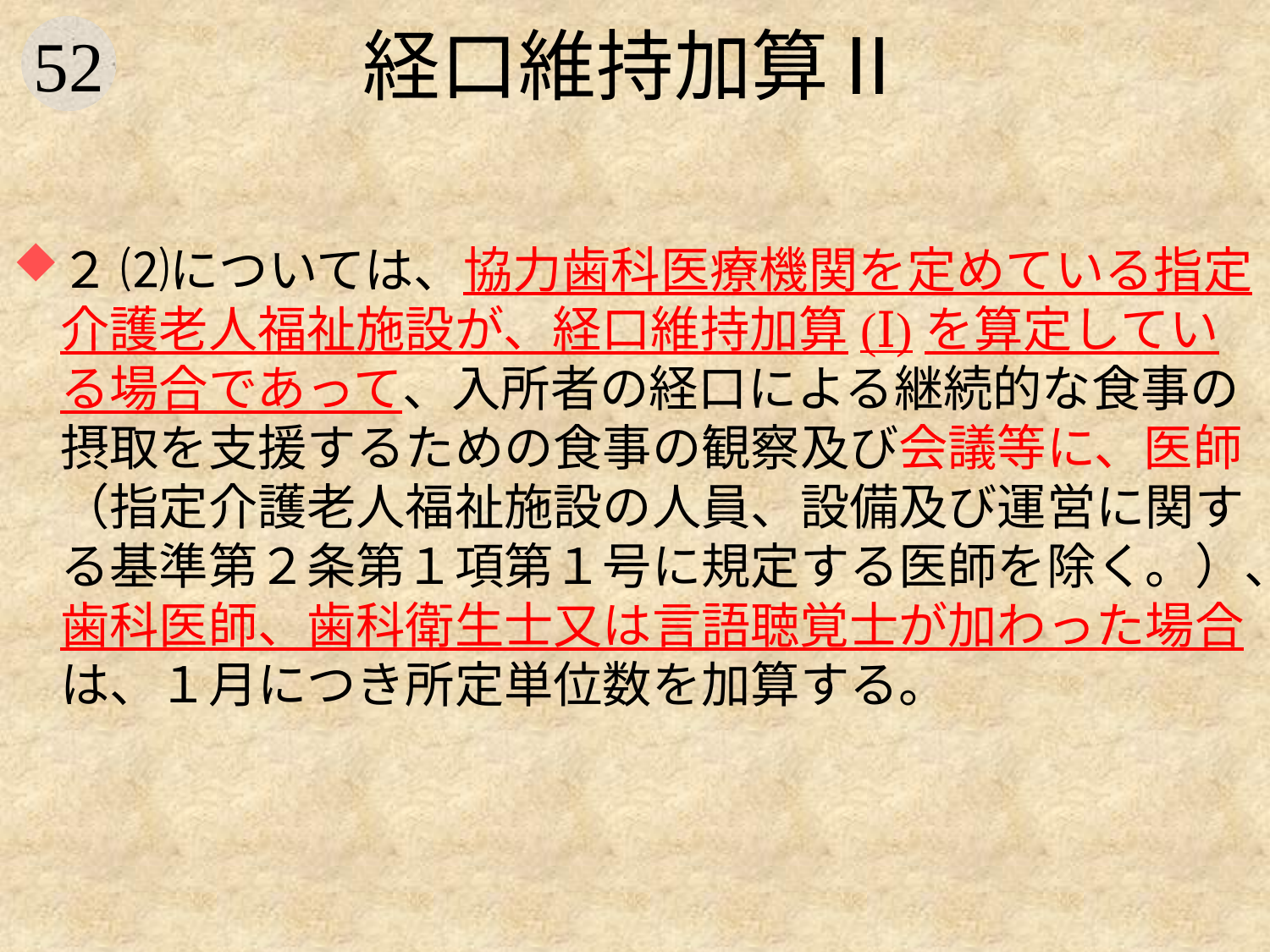

# 経口維持加算Ⅱ
２ ⑵については、協力歯科医療機関を定めている指定介護老人福祉施設が、経口維持加算(Ⅰ)を算定している場合であって、入所者の経口による継続的な食事の摂取を支援するための食事の観察及び会議等に、医師（指定介護老人福祉施設の人員、設備及び運営に関する基準第２条第１項第１号に規定する医師を除く。）、歯科医師、歯科衛生士又は言語聴覚士が加わった場合は、１月につき所定単位数を加算する。